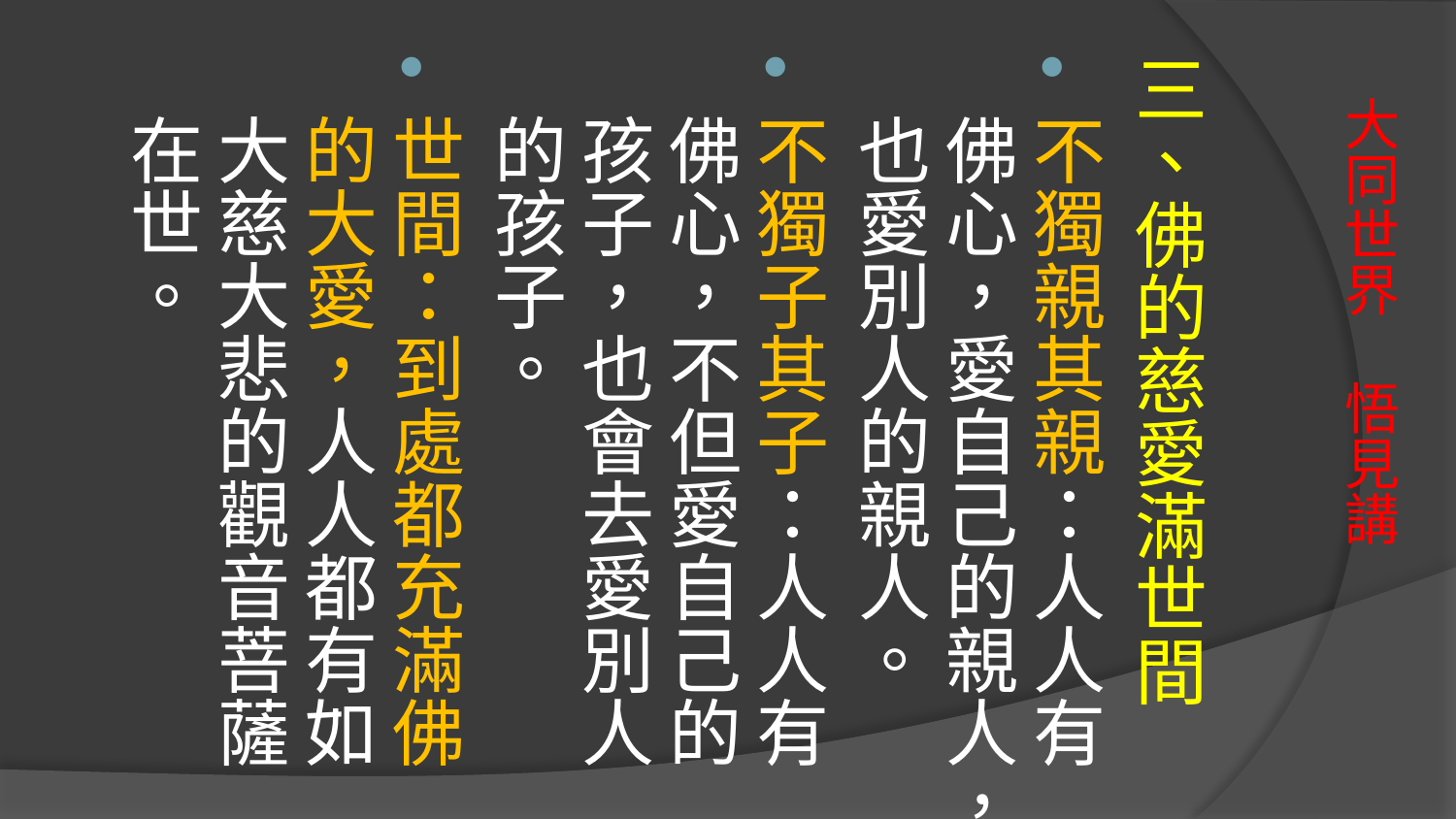

三、佛的慈愛滿世間
不獨親其親：人人有佛心，愛自己的親人，也愛別人的親人。
不獨子其子：人人有佛心，不但愛自己的孩子，也會去愛別人的孩子。
世間：到處都充滿佛的大愛，人人都有如大慈大悲的觀音菩薩在世。

# 大同世界     悟見講